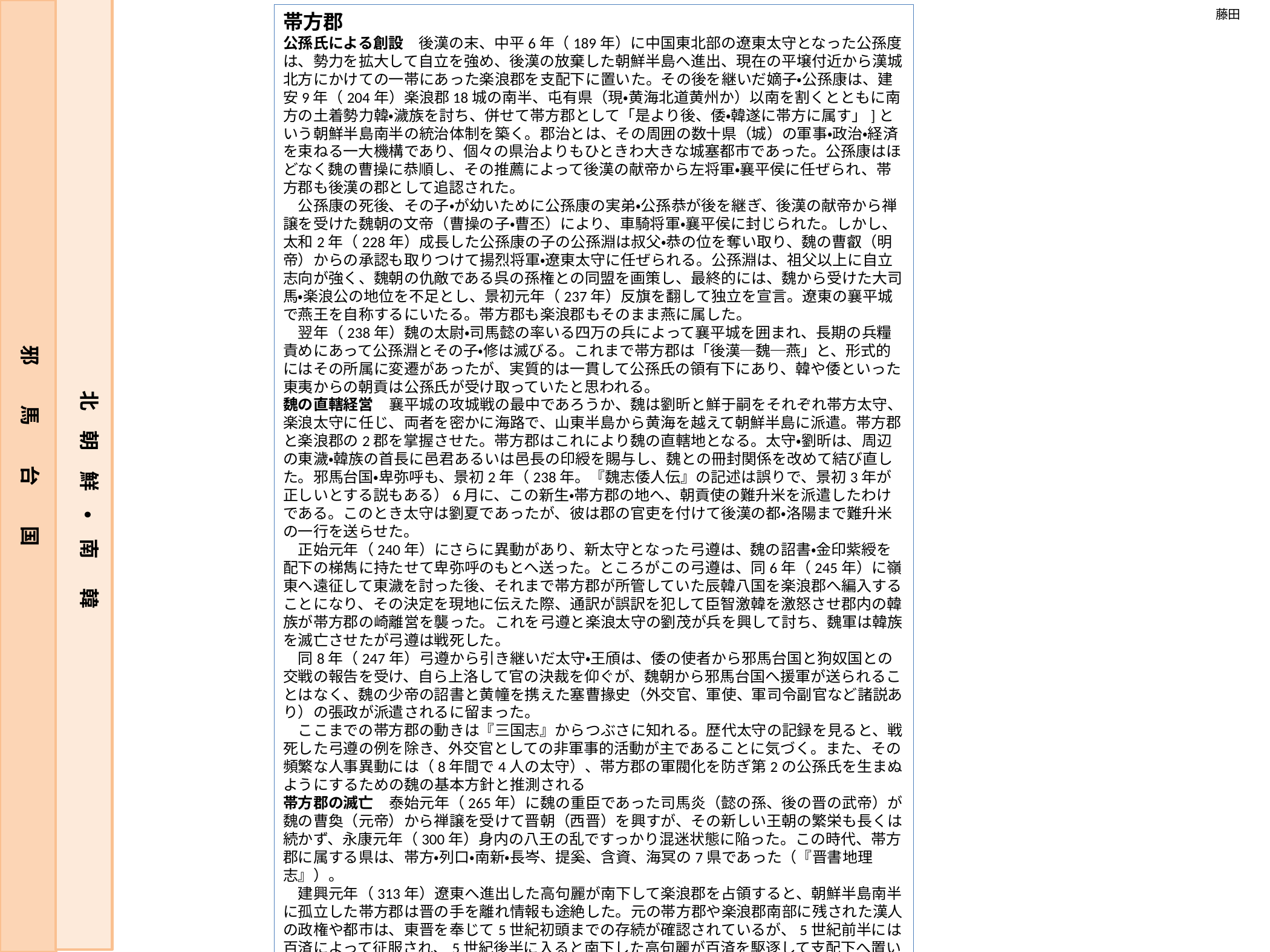

藤田
帯方郡
公孫氏による創設　後漢の末、中平6年（189年）に中国東北部の遼東太守となった公孫度は、勢力を拡大して自立を強め、後漢の放棄した朝鮮半島へ進出、現在の平壌付近から漢城北方にかけての一帯にあった楽浪郡を支配下に置いた。その後を継いだ嫡子・公孫康は、建安9年（204年）楽浪郡18城の南半、屯有県（現・黄海北道黄州か）以南を割くとともに南方の土着勢力韓・濊族を討ち、併せて帯方郡として「是より後、倭・韓遂に帯方に属す」]という朝鮮半島南半の統治体制を築く。郡治とは、その周囲の数十県（城）の軍事・政治・経済を束ねる一大機構であり、個々の県治よりもひときわ大きな城塞都市であった。公孫康はほどなく魏の曹操に恭順し、その推薦によって後漢の献帝から左将軍・襄平侯に任ぜられ、帯方郡も後漢の郡として追認された。
　公孫康の死後、その子・が幼いために公孫康の実弟・公孫恭が後を継ぎ、後漢の献帝から禅譲を受けた魏朝の文帝（曹操の子・曹丕）により、車騎将軍・襄平侯に封じられた。しかし、太和2年（228年）成長した公孫康の子の公孫淵は叔父・恭の位を奪い取り、魏の曹叡（明帝）からの承認も取りつけて揚烈将軍・遼東太守に任ぜられる。公孫淵は、祖父以上に自立志向が強く、魏朝の仇敵である呉の孫権との同盟を画策し、最終的には、魏から受けた大司馬・楽浪公の地位を不足とし、景初元年（237年）反旗を翻して独立を宣言。遼東の襄平城で燕王を自称するにいたる。帯方郡も楽浪郡もそのまま燕に属した。
　翌年（238年）魏の太尉・司馬懿の率いる四万の兵によって襄平城を囲まれ、長期の兵糧責めにあって公孫淵とその子・修は滅びる。これまで帯方郡は「後漢─魏─燕」と、形式的にはその所属に変遷があったが、実質的は一貫して公孫氏の領有下にあり、韓や倭といった東夷からの朝貢は公孫氏が受け取っていたと思われる。
魏の直轄経営　襄平城の攻城戦の最中であろうか、魏は劉昕と鮮于嗣をそれぞれ帯方太守、楽浪太守に任じ、両者を密かに海路で、山東半島から黄海を越えて朝鮮半島に派遣。帯方郡と楽浪郡の2郡を掌握させた。帯方郡はこれにより魏の直轄地となる。太守・劉昕は、周辺の東濊・韓族の首長に邑君あるいは邑長の印綬を賜与し、魏との冊封関係を改めて結び直した。邪馬台国・卑弥呼も、景初2年（238年。『魏志倭人伝』の記述は誤りで、景初3年が正しいとする説もある）6月に、この新生・帯方郡の地へ、朝貢使の難升米を派遣したわけである。このとき太守は劉夏であったが、彼は郡の官吏を付けて後漢の都・洛陽まで難升米の一行を送らせた。
　正始元年（240年）にさらに異動があり、新太守となった弓遵は、魏の詔書・金印紫綬を配下の梯雋に持たせて卑弥呼のもとへ送った。ところがこの弓遵は、同6年（245年）に嶺東へ遠征して東濊を討った後、それまで帯方郡が所管していた辰韓八国を楽浪郡へ編入することになり、その決定を現地に伝えた際、通訳が誤訳を犯して臣智激韓を激怒させ郡内の韓族が帯方郡の崎離営を襲った。これを弓遵と楽浪太守の劉茂が兵を興して討ち、魏軍は韓族を滅亡させたが弓遵は戦死した。
　同8年（247年）弓遵から引き継いだ太守・王頎は、倭の使者から邪馬台国と狗奴国との交戦の報告を受け、自ら上洛して官の決裁を仰ぐが、魏朝から邪馬台国へ援軍が送られることはなく、魏の少帝の詔書と黄幢を携えた塞曹掾史（外交官、軍使、軍司令副官など諸説あり）の張政が派遣されるに留まった。
　ここまでの帯方郡の動きは『三国志』からつぶさに知れる。歴代太守の記録を見ると、戦死した弓遵の例を除き、外交官としての非軍事的活動が主であることに気づく。また、その頻繁な人事異動には（8年間で4人の太守）、帯方郡の軍閥化を防ぎ第2の公孫氏を生まぬようにするための魏の基本方針と推測される
帯方郡の滅亡　泰始元年（265年）に魏の重臣であった司馬炎（懿の孫、後の晋の武帝）が魏の曹奐（元帝）から禅譲を受けて晋朝（西晋）を興すが、その新しい王朝の繁栄も長くは続かず、永康元年（300年）身内の八王の乱ですっかり混迷状態に陥った。この時代、帯方郡に属する県は、帯方・列口・南新・長岑、提奚、含資、海冥の7県であった（『晋書地理志』）。
　建興元年（313年）遼東へ進出した高句麗が南下して楽浪郡を占領すると、朝鮮半島南半に孤立した帯方郡は晋の手を離れ情報も途絶した。元の帯方郡や楽浪郡南部に残された漢人の政権や都市は、東晋を奉じて5世紀初頭までの存続が確認されているが、5世紀前半には百済によって征服され、5世紀後半に入ると南下した高句麗が百済を駆逐して支配下へ置いた。
(Wikipedia抜粋)
邪　　馬　　台　　国
　北　朝　鮮　・　南 　 韓